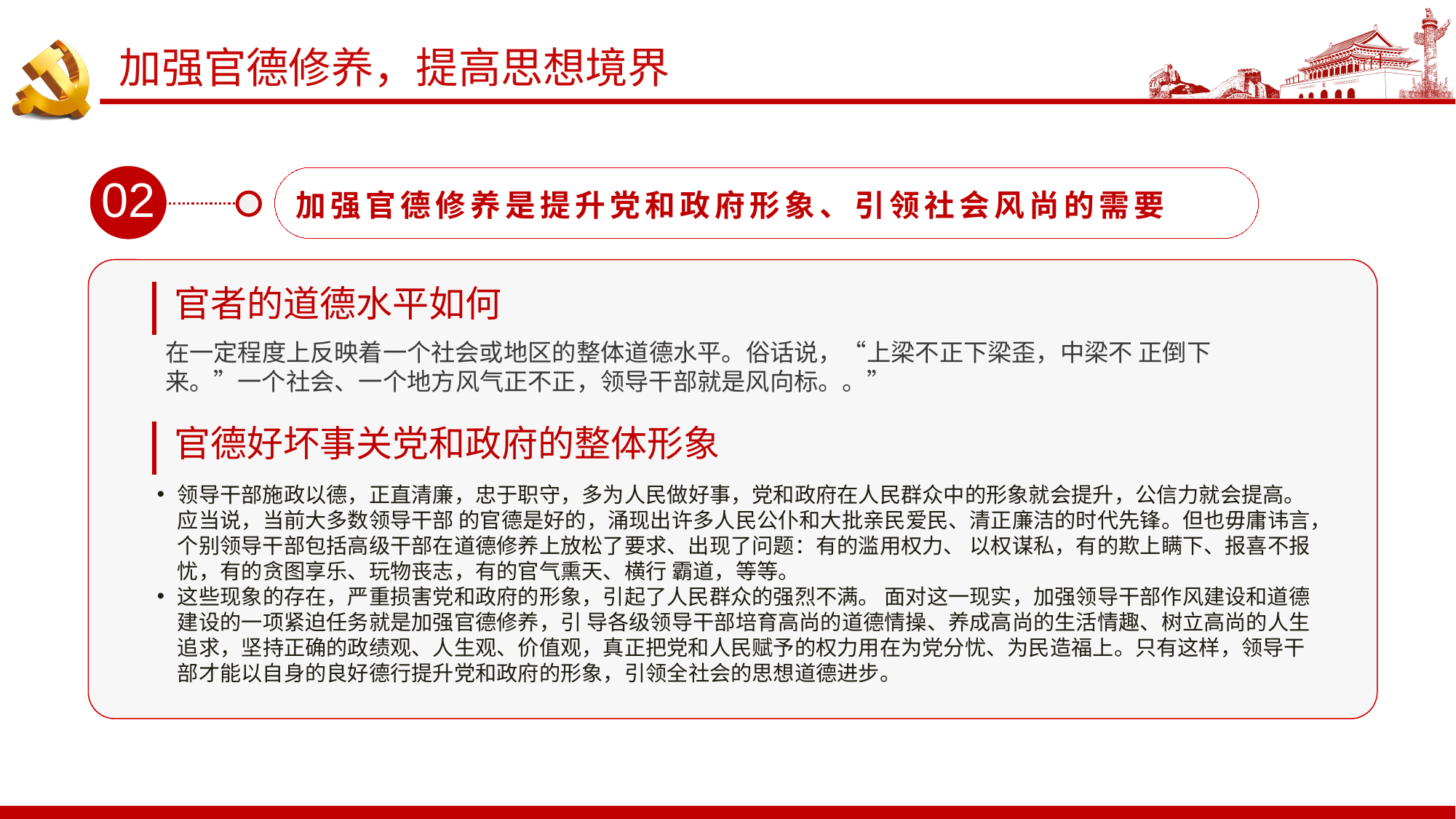

# 加强官德修养，提高思想境界
02

加强官德修养是提升党和政府形象、引领社会风尚的需要

官者的道德水平如何
在一定程度上反映着一个社会或地区的整体道德水平。俗话说，“上梁不正下梁歪，中梁不 正倒下来。”一个社会、一个地方风气正不正，领导干部就是风向标。。”
官德好坏事关党和政府的整体形象
领导干部施政以德，正直清廉，忠于职守，多为人民做好事，党和政府在人民群众中的形象就会提升，公信力就会提高。应当说，当前大多数领导干部 的官德是好的，涌现出许多人民公仆和大批亲民爱民、清正廉洁的时代先锋。但也毋庸讳言，个别领导干部包括高级干部在道德修养上放松了要求、出现了问题：有的滥用权力、 以权谋私，有的欺上瞒下、报喜不报忧，有的贪图享乐、玩物丧志，有的官气熏天、横行 霸道，等等。
这些现象的存在，严重损害党和政府的形象，引起了人民群众的强烈不满。 面对这一现实，加强领导干部作风建设和道德建设的一项紧迫任务就是加强官德修养，引 导各级领导干部培育高尚的道德情操、养成高尚的生活情趣、树立高尚的人生追求，坚持正确的政绩观、人生观、价值观，真正把党和人民赋予的权力用在为党分忧、为民造福上。只有这样，领导干部才能以自身的良好德行提升党和政府的形象，引领全社会的思想道德进步。